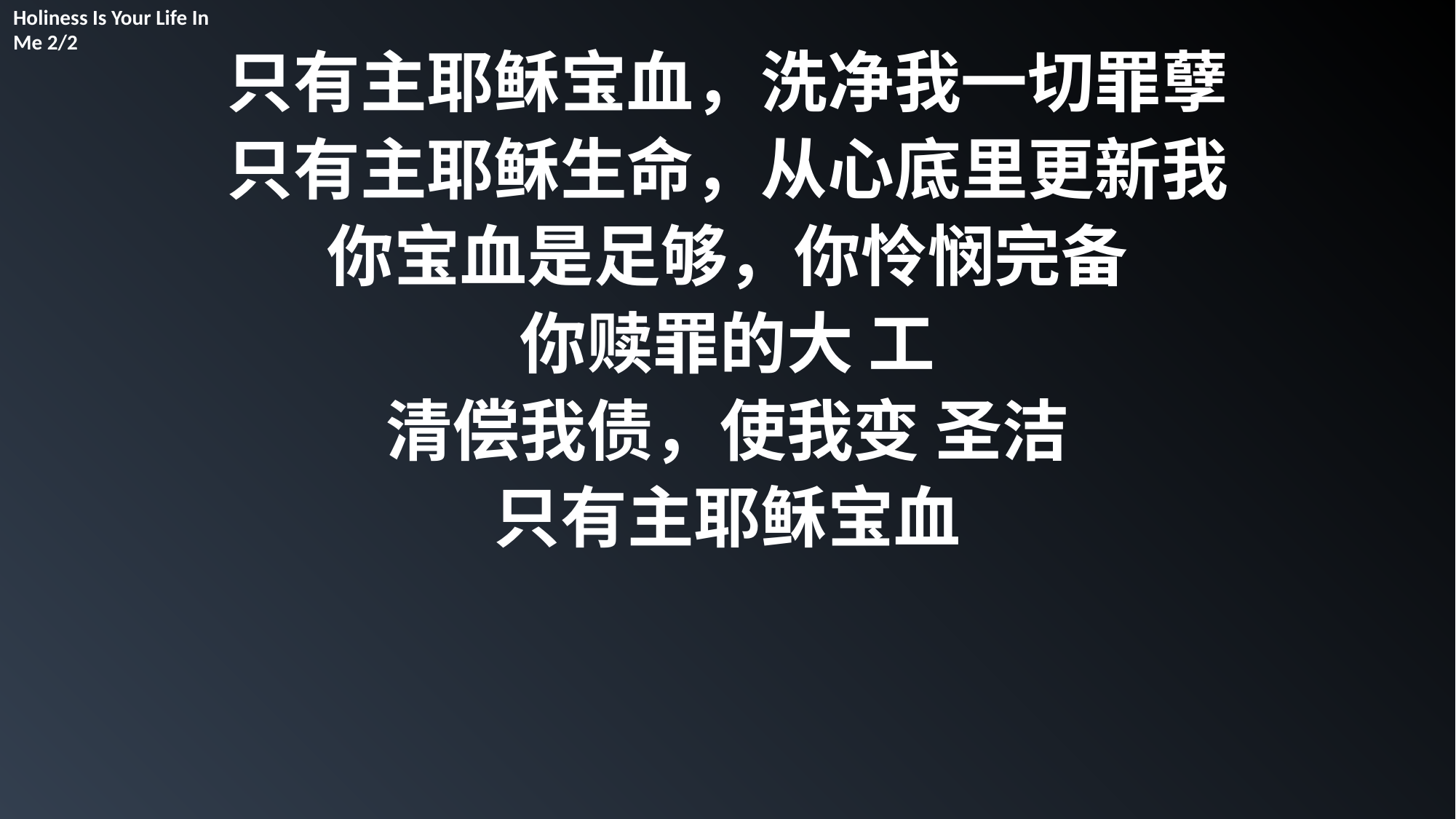

Holiness Is Your Life In Me 2/2
只有主耶稣宝血，洗净我一切罪孽
只有主耶稣生命，从心底里更新我
你宝血是足够，你怜悯完备
你赎罪的大 工
清偿我债，使我变 圣洁
只有主耶稣宝血